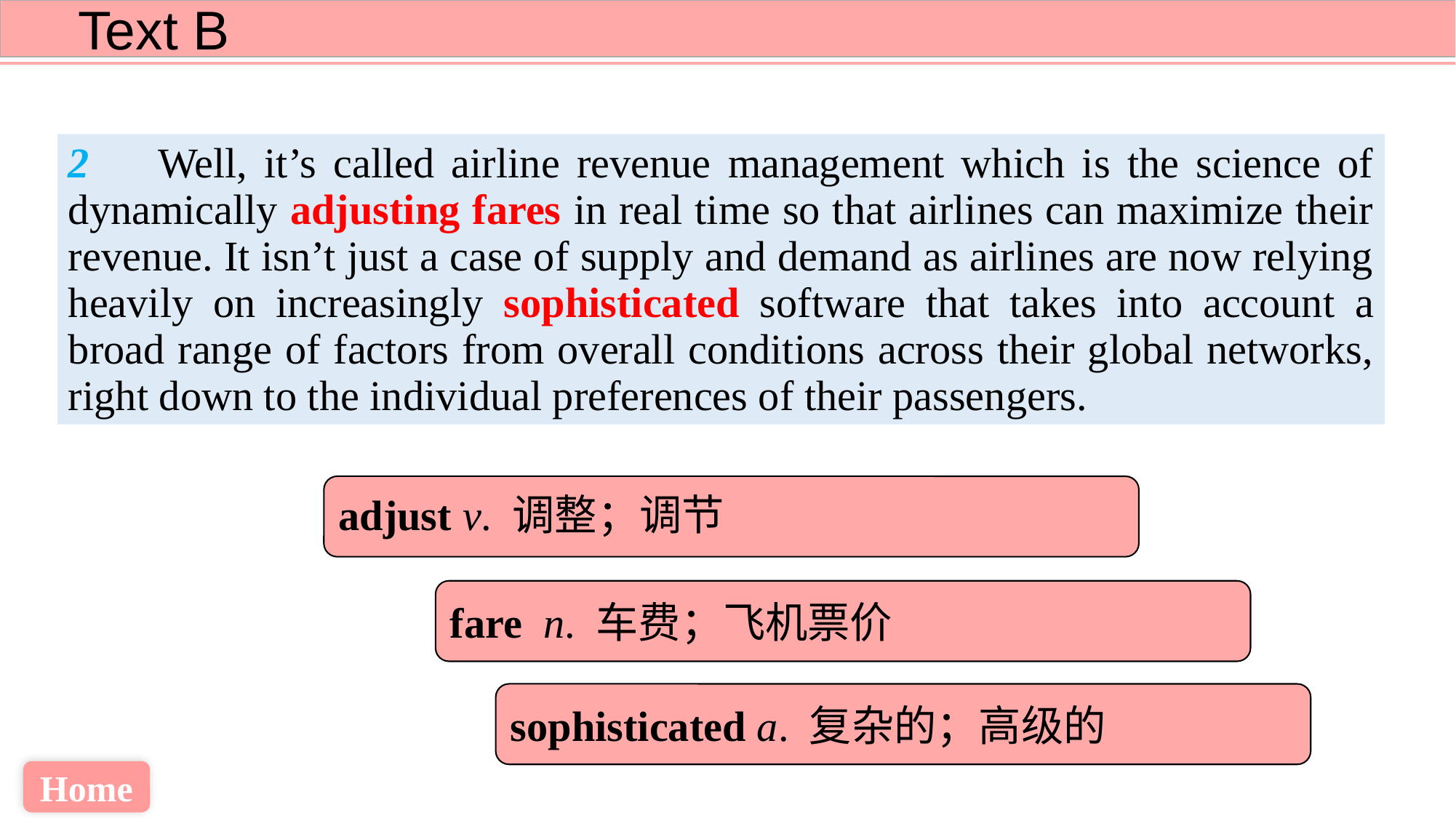

2    Well, it’s called airline revenue management which is the science of dynamically adjusting fares in real time so that airlines can maximize their revenue. It isn’t just a case of supply and demand as airlines are now relying heavily on increasingly sophisticated software that takes into account a broad range of factors from overall conditions across their global networks, right down to the individual preferences of their passengers.

adjust v. 调整；调节
fare  n. 车费；飞机票价
sophisticated a. 复杂的；高级的